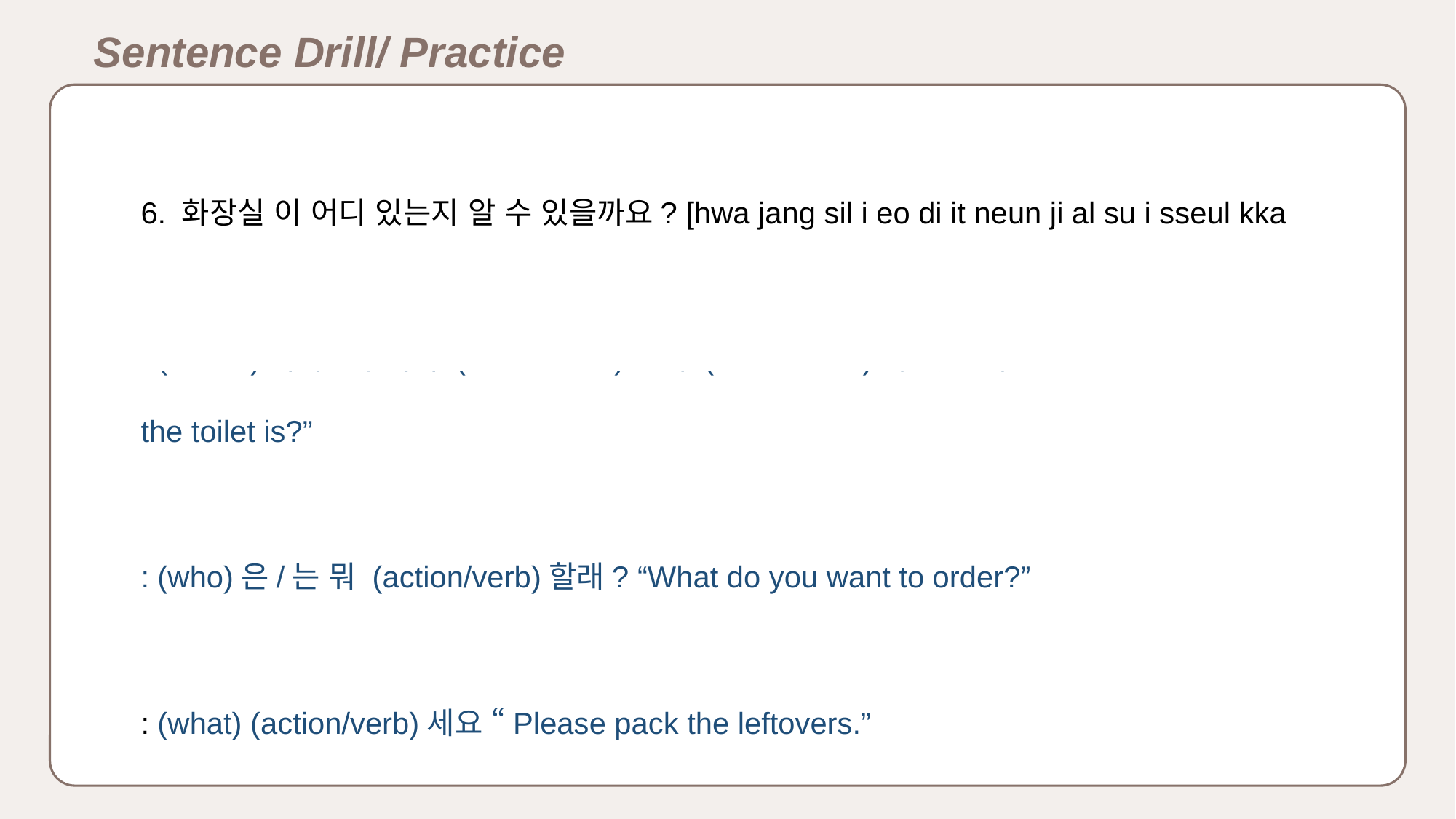

Sentence Drill/ Practice

6. 화장실 이 어디 있는지 알 수 있을까요? [hwa jang sil i eo di it neun ji al su i sseul kka yo?]
: (where)이이/가 어디 (action/verb)는지 (action/verb) 수 있을까요? “Can I know where the toilet is?”
7. 너 는 뭐 주문 할래? [neo neun mwo ju mun hal lae?]
: (who)은/는 뭐 (action/verb)할래? “What do you want to order?”
8. 남은 음식 포장해 주세요. [nam eun eum sig po jang hae ju se yo]
: (what) (action/verb)세요 “Please pack the leftovers.”